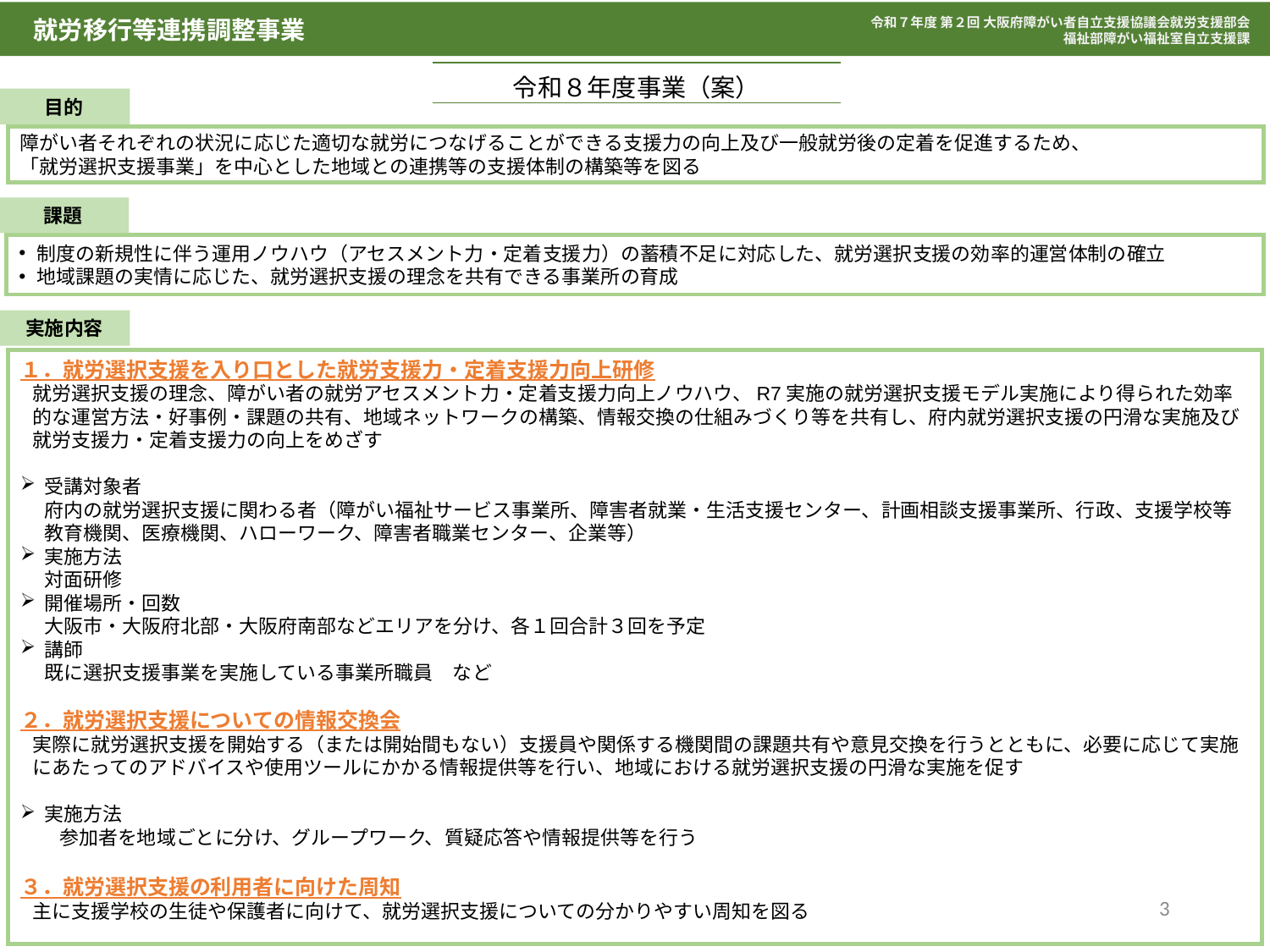

就労移行等連携調整事業
令和７年度 第２回 大阪府障がい者自立支援協議会就労支援部会
福祉部障がい福祉室自立支援課
| 令和８年度事業（案） |
| --- |
目的
障がい者それぞれの状況に応じた適切な就労につなげることができる支援力の向上及び一般就労後の定着を促進するため、
「就労選択支援事業」を中心とした地域との連携等の支援体制の構築等を図る
課題
制度の新規性に伴う運用ノウハウ（アセスメント力・定着支援力）の蓄積不足に対応した、就労選択支援の効率的運営体制の確立
地域課題の実情に応じた、就労選択支援の理念を共有できる事業所の育成
実施内容
１．就労選択支援を入り口とした就労支援力・定着支援力向上研修
就労選択支援の理念、障がい者の就労アセスメント力・定着支援力向上ノウハウ、R7実施の就労選択支援モデル実施により得られた効率的な運営方法・好事例・課題の共有、地域ネットワークの構築、情報交換の仕組みづくり等を共有し、府内就労選択支援の円滑な実施及び就労支援力・定着支援力の向上をめざす

受講対象者
府内の就労選択支援に関わる者（障がい福祉サービス事業所、障害者就業・生活支援センター、計画相談支援事業所、行政、支援学校等教育機関、医療機関、ハローワーク、障害者職業センター、企業等）
実施方法
対面研修
開催場所・回数
大阪市・大阪府北部・大阪府南部などエリアを分け、各１回合計３回を予定
講師
既に選択支援事業を実施している事業所職員　など

２．就労選択支援についての情報交換会
実際に就労選択支援を開始する（または開始間もない）支援員や関係する機関間の課題共有や意見交換を行うとともに、必要に応じて実施にあたってのアドバイスや使用ツールにかかる情報提供等を行い、地域における就労選択支援の円滑な実施を促す

実施方法
　　参加者を地域ごとに分け、グループワーク、質疑応答や情報提供等を行う

３．就労選択支援の利用者に向けた周知
主に支援学校の生徒や保護者に向けて、就労選択支援についての分かりやすい周知を図る

3